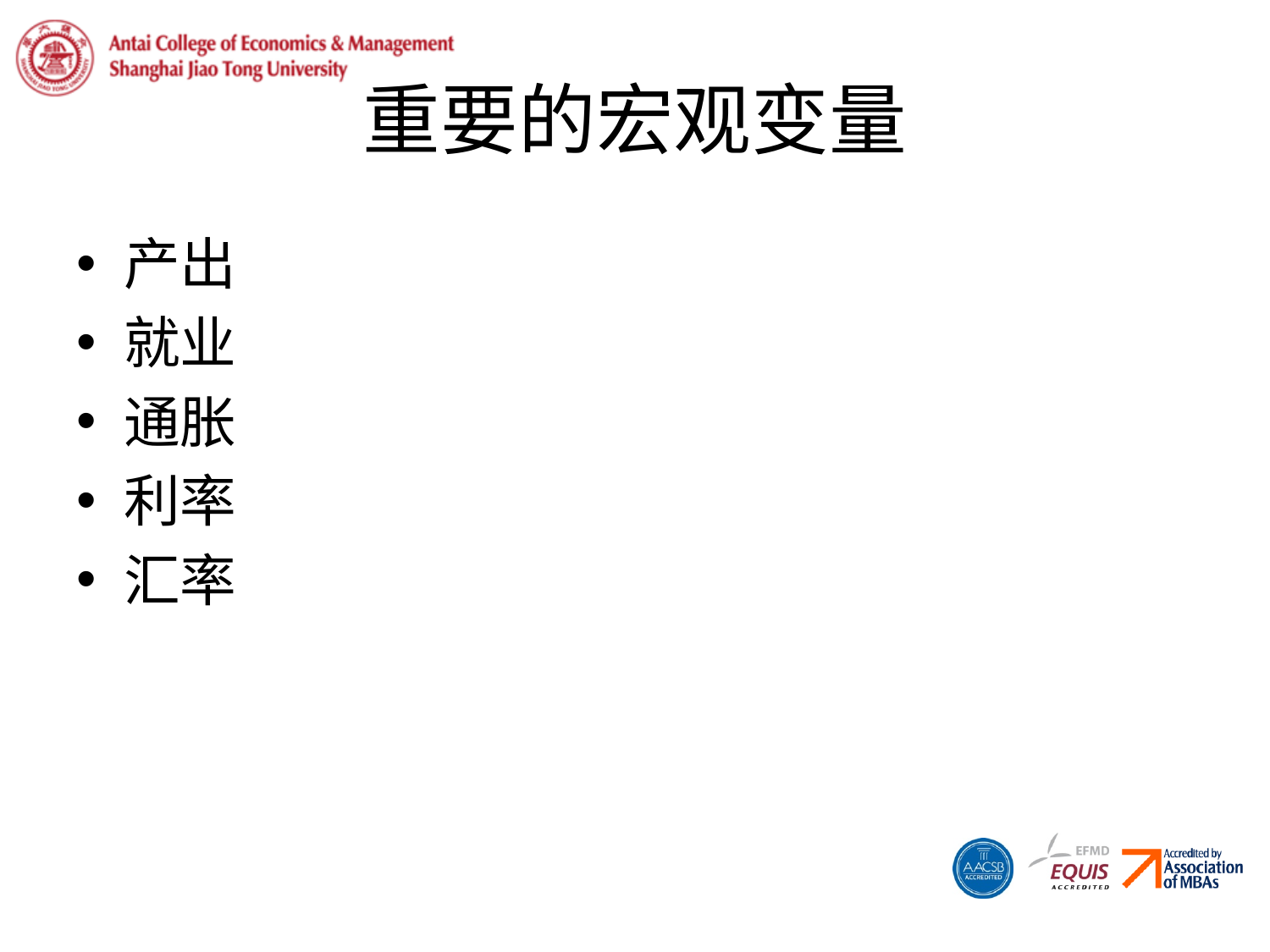

# 重要的宏观变量
产出
就业
通胀
利率
汇率